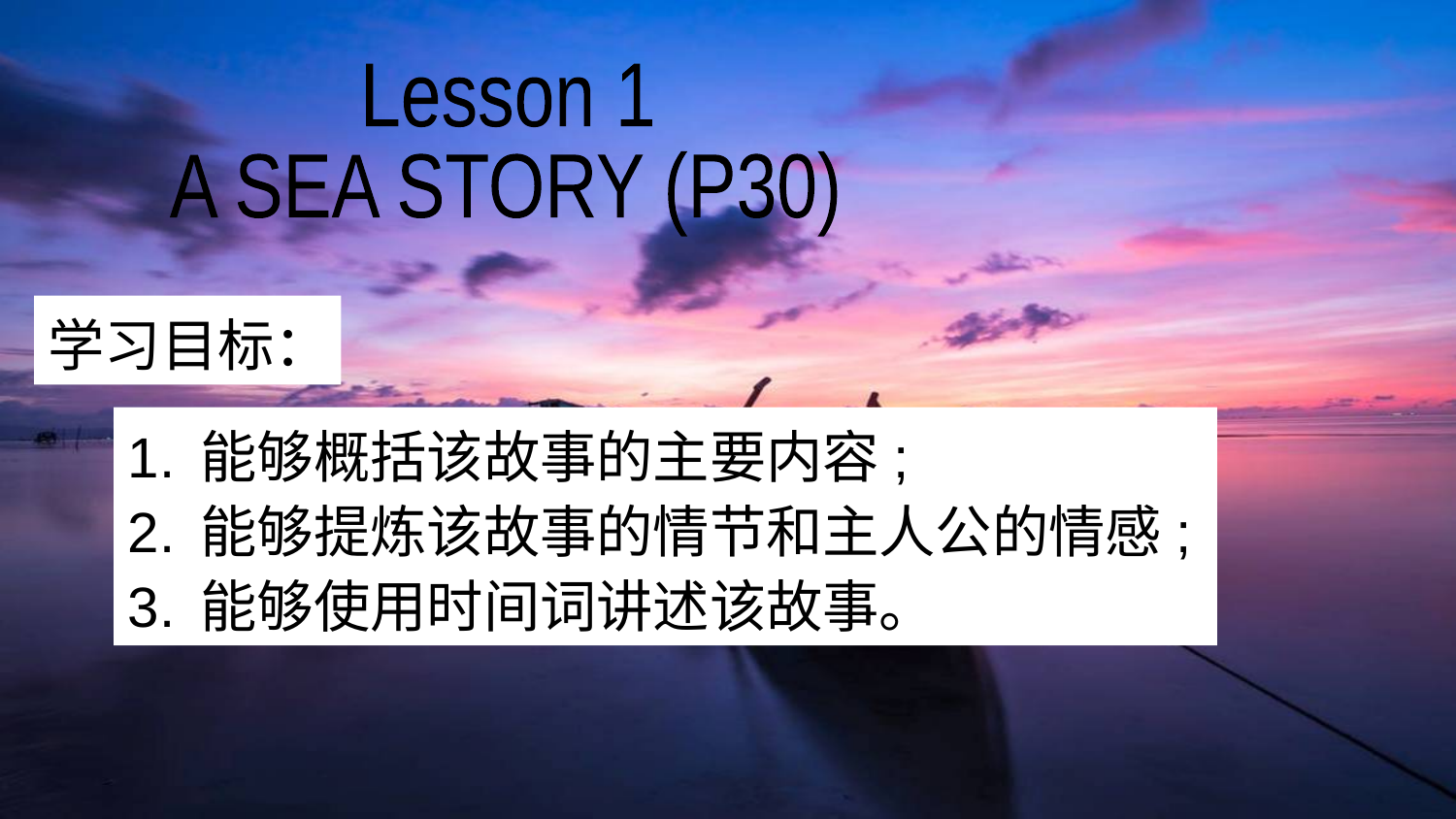

Lesson 1
A SEA STORY (P30)
学习目标：
能够概括该故事的主要内容;
能够提炼该故事的情节和主人公的情感;
能够使用时间词讲述该故事。